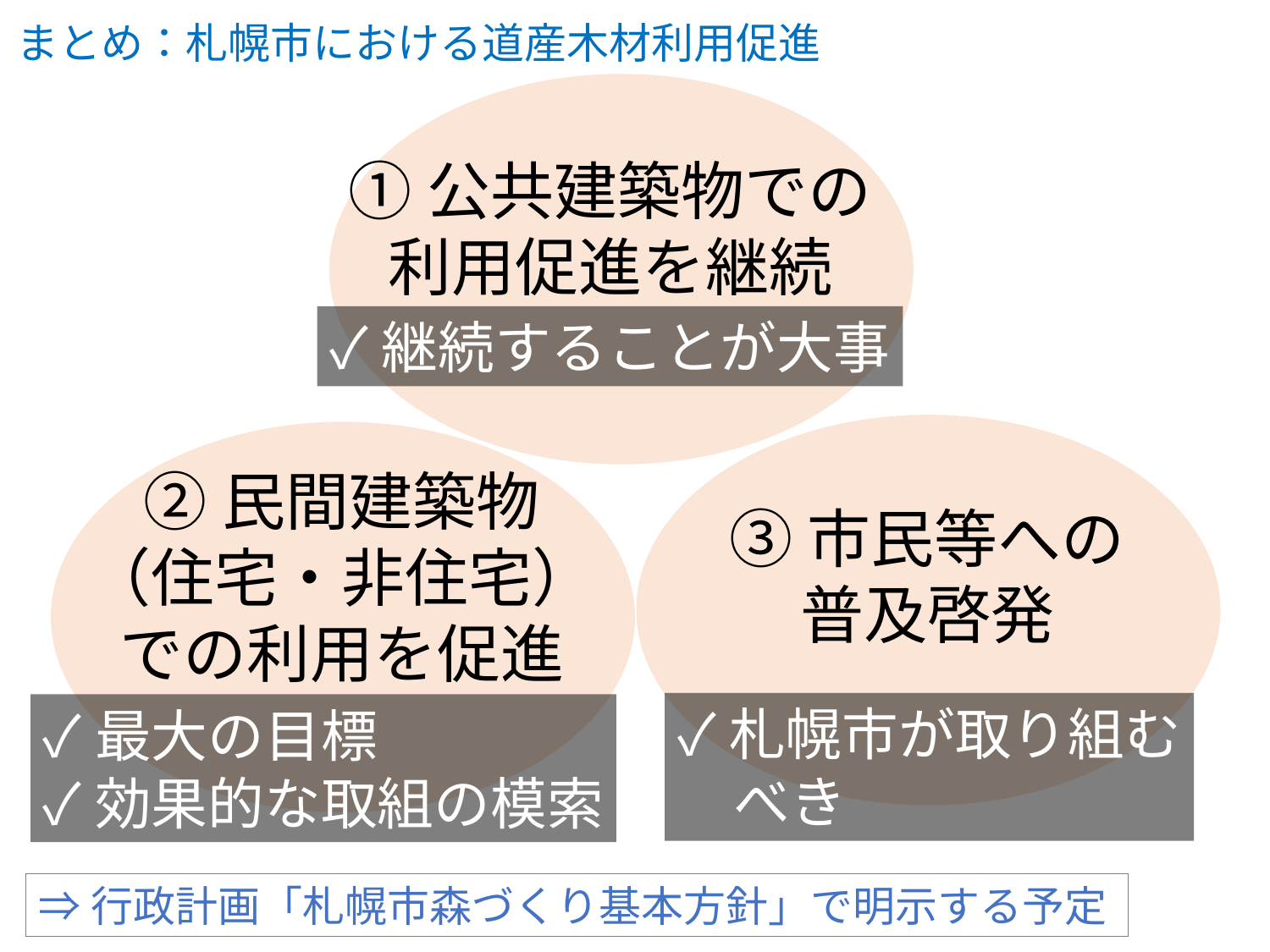

まとめ：札幌市における道産木材利用促進

①公共建築物での
利用促進を継続
✓継続することが大事

②民間建築物
（住宅・非住宅）
での利用を促進
③市民等への
普及啓発
✓札幌市が取り組む
　べき
✓最大の目標
✓効果的な取組の模索
⇒行政計画「札幌市森づくり基本方針」で明示する予定